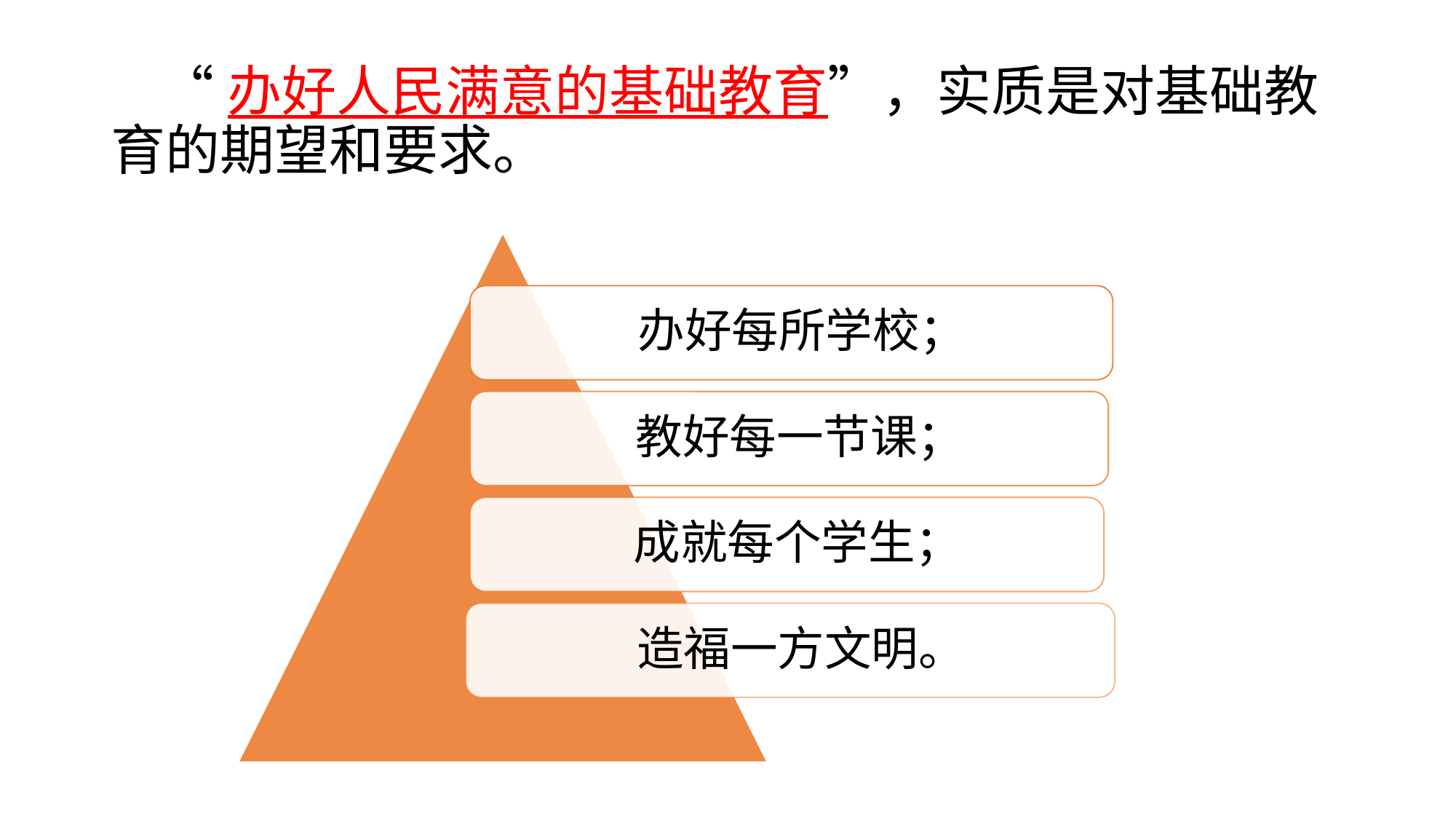

# “办好人民满意的基础教育”，实质是对基础教育的期望和要求。
 办好每所学校；
 教好每一节课；
 成就每个学生；
 造福一方文明。